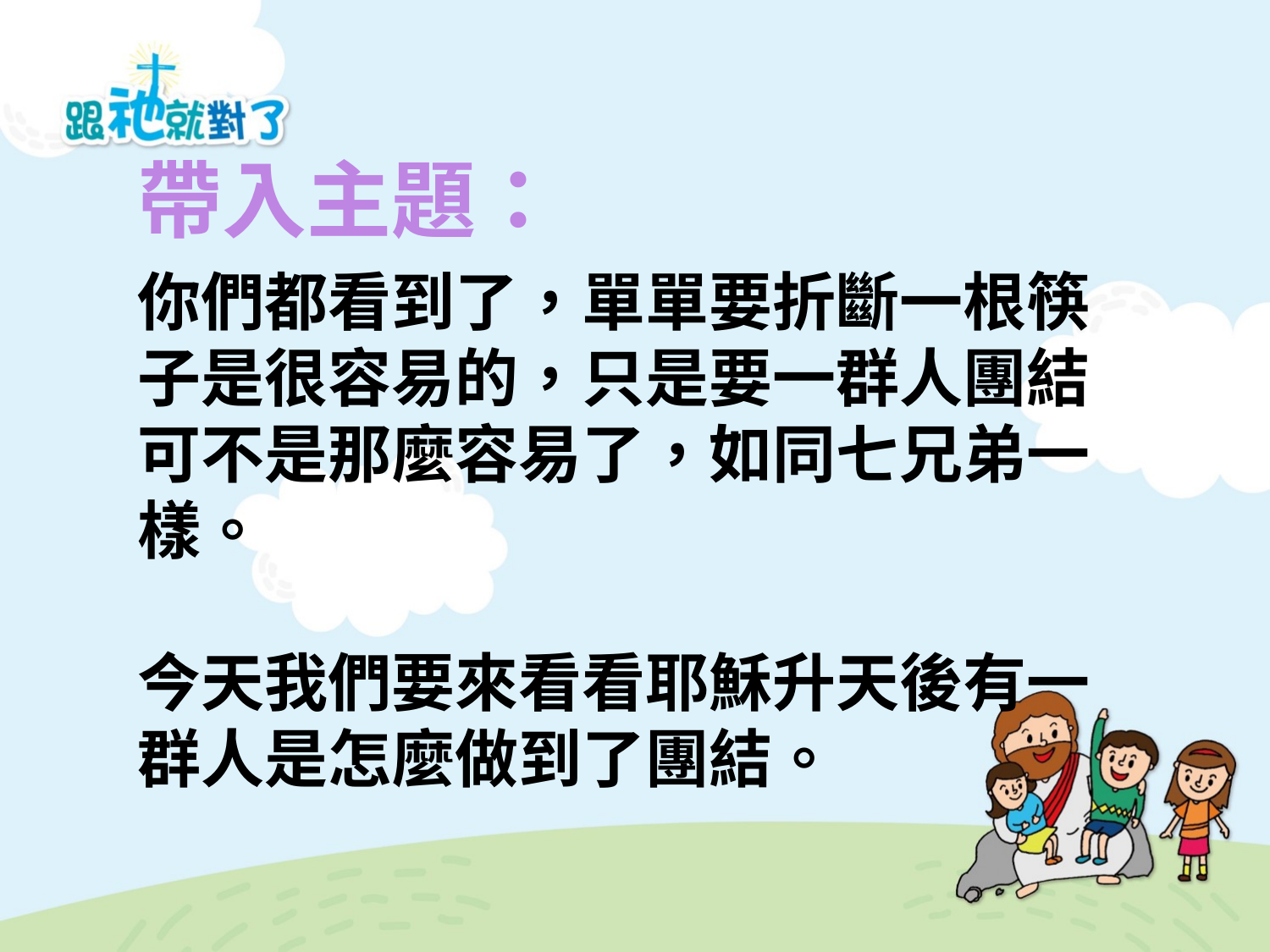

帶入主題：
你們都看到了，單單要折斷一根筷子是很容易的，只是要一群人團結可不是那麼容易了，如同七兄弟一樣。

今天我們要來看看耶穌升天後有一群人是怎麼做到了團結。